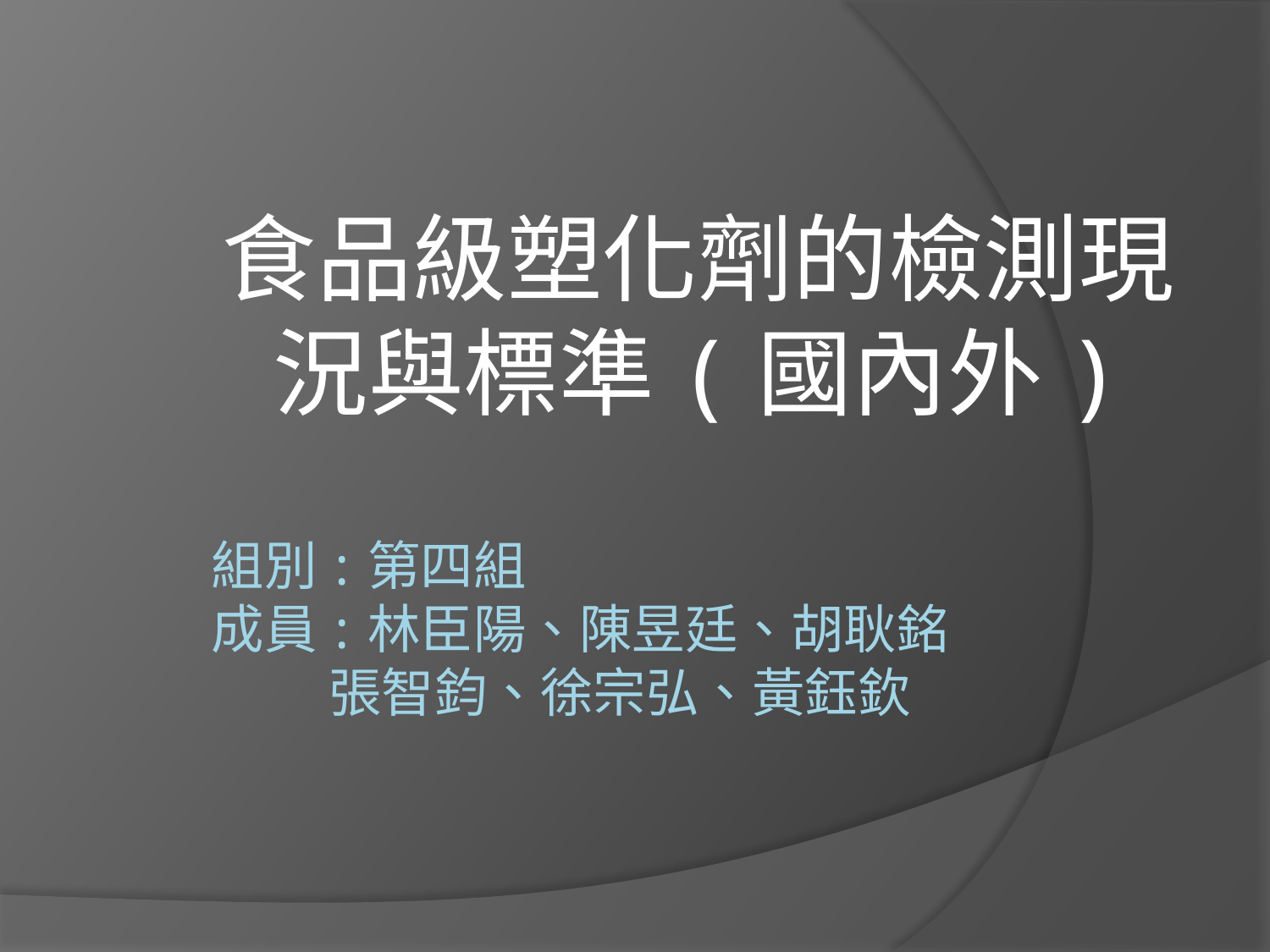

食品級塑化劑的檢測現況與標準(國內外)
# 組別:第四組 成員:林臣陽、陳昱廷、胡耿銘 　　 張智鈞、徐宗弘、黃鈺欽